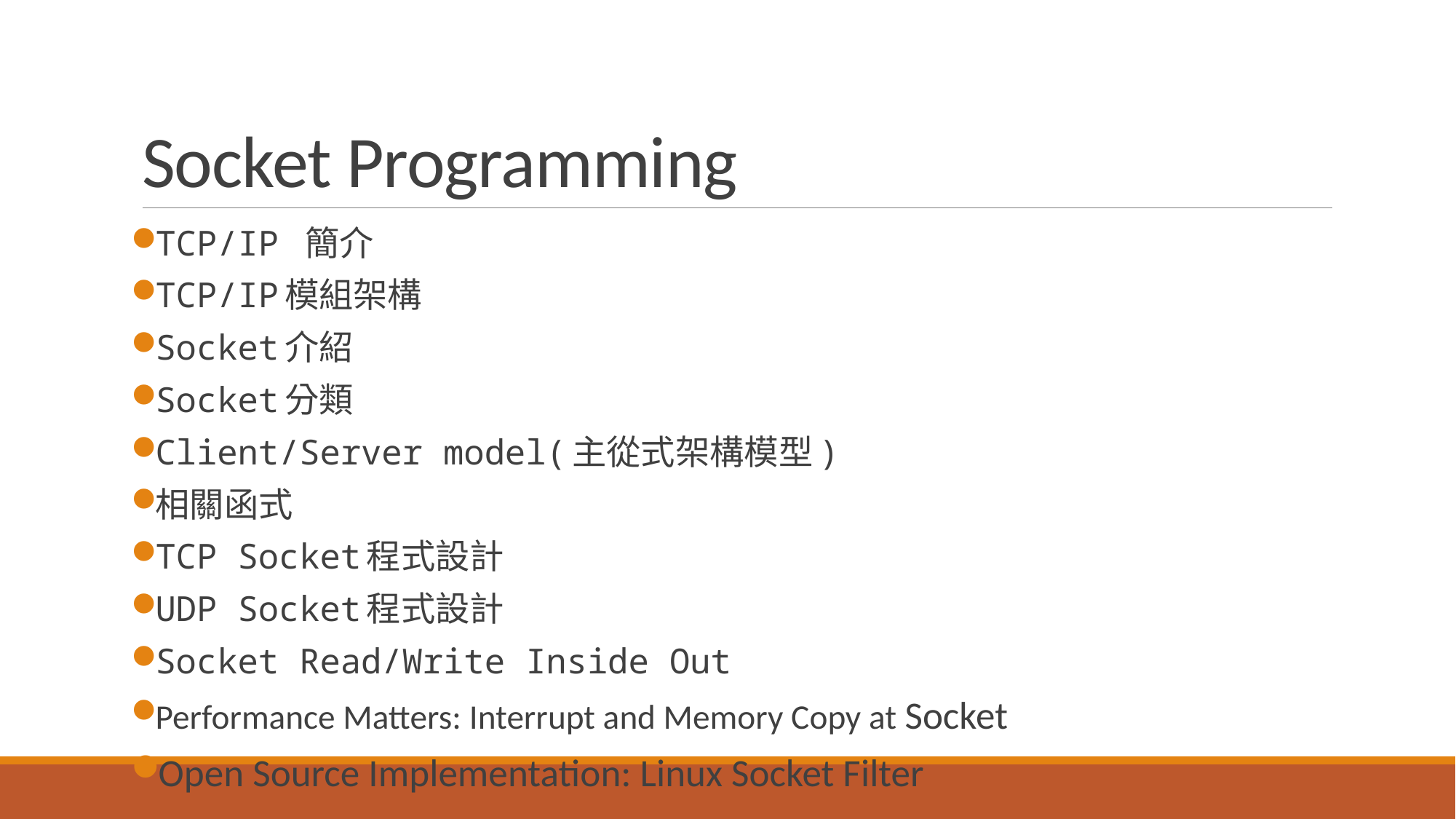

# Socket Programming
TCP/IP 簡介
TCP/IP模組架構
Socket介紹
Socket分類
Client/Server model(主從式架構模型)
相關函式
TCP Socket程式設計
UDP Socket程式設計
Socket Read/Write Inside Out
Performance Matters: Interrupt and Memory Copy at Socket
Open Source Implementation: Linux Socket Filter